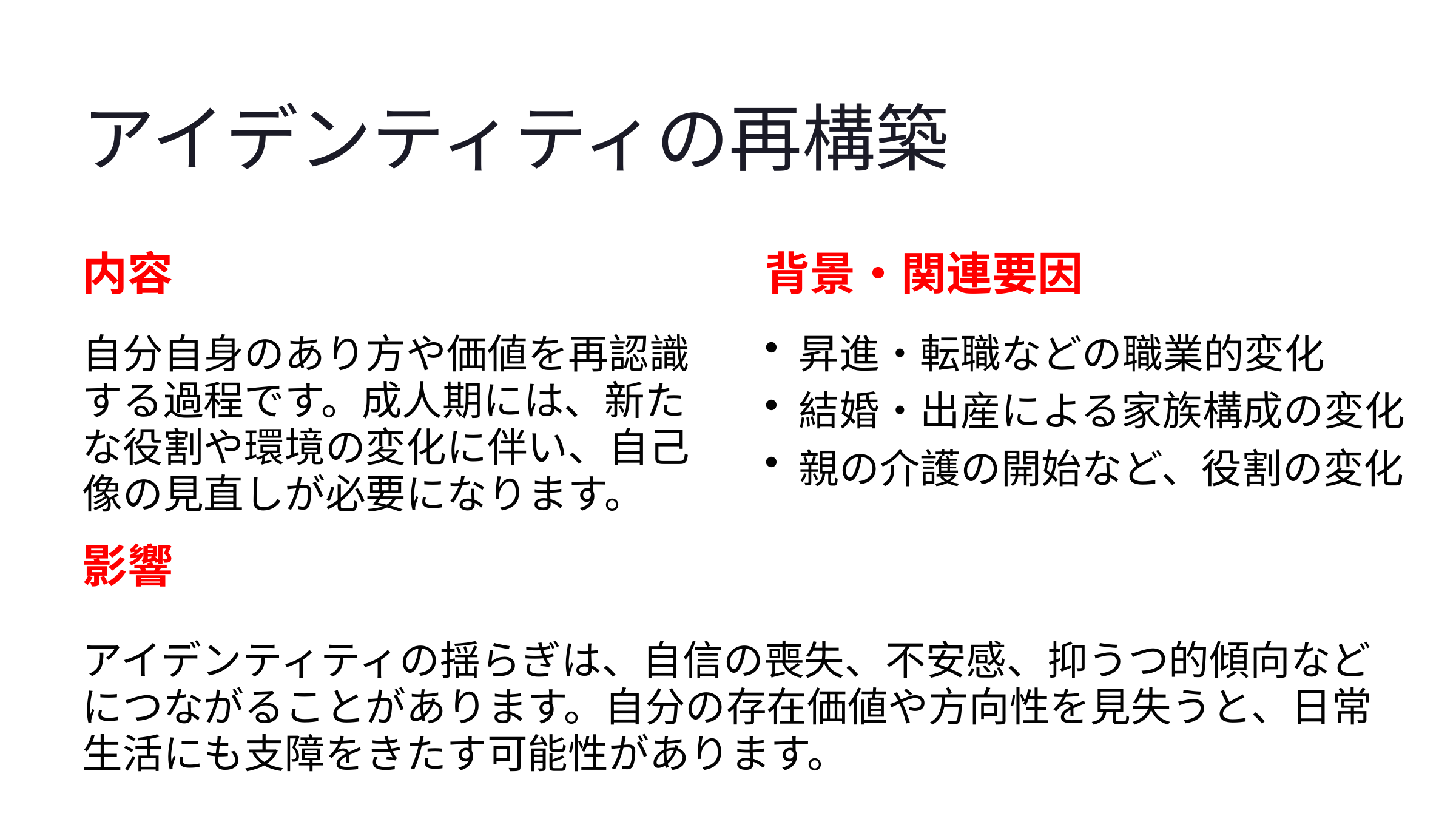

アイデンティティの再構築
内容
背景・関連要因
自分自身のあり方や価値を再認識する過程です。成人期には、新たな役割や環境の変化に伴い、自己像の見直しが必要になります。
昇進・転職などの職業的変化
結婚・出産による家族構成の変化
親の介護の開始など、役割の変化
影響
アイデンティティの揺らぎは、自信の喪失、不安感、抑うつ的傾向などにつながることがあります。自分の存在価値や方向性を見失うと、日常生活にも支障をきたす可能性があります。